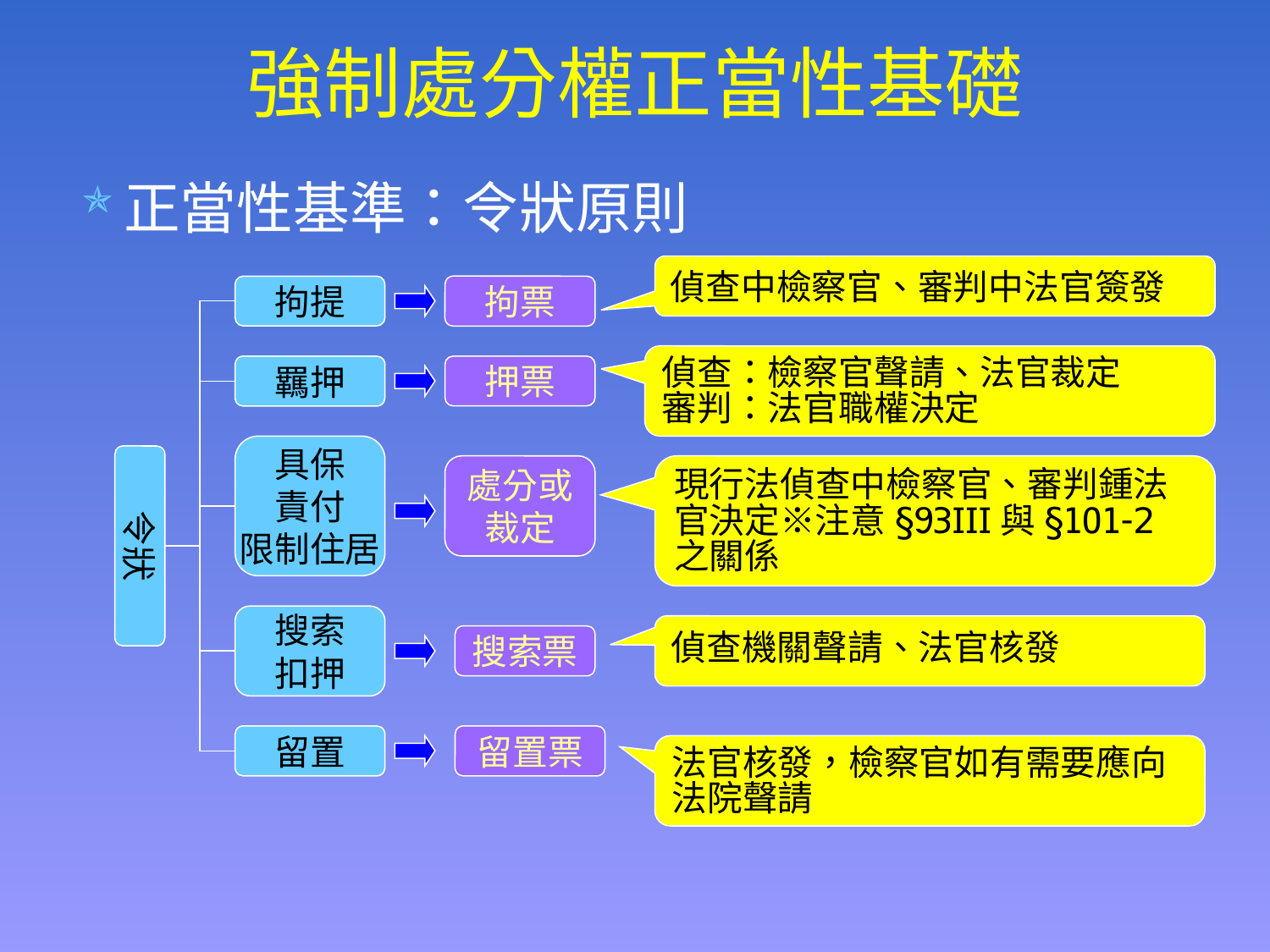

# 強制處分權正當性基礎
正當性基準：令狀原則
偵查中檢察官、審判中法官簽發
拘提
拘票

偵查：檢察官聲請、法官裁定
審判：法官職權決定
羈押
押票

具保
責付
限制住居
令狀
處分或
裁定
現行法偵查中檢察官、審判鍾法官決定※注意§93III與§101-2之關係

搜索
扣押
偵查機關聲請、法官核發
搜索票

留置
留置票

法官核發，檢察官如有需要應向法院聲請